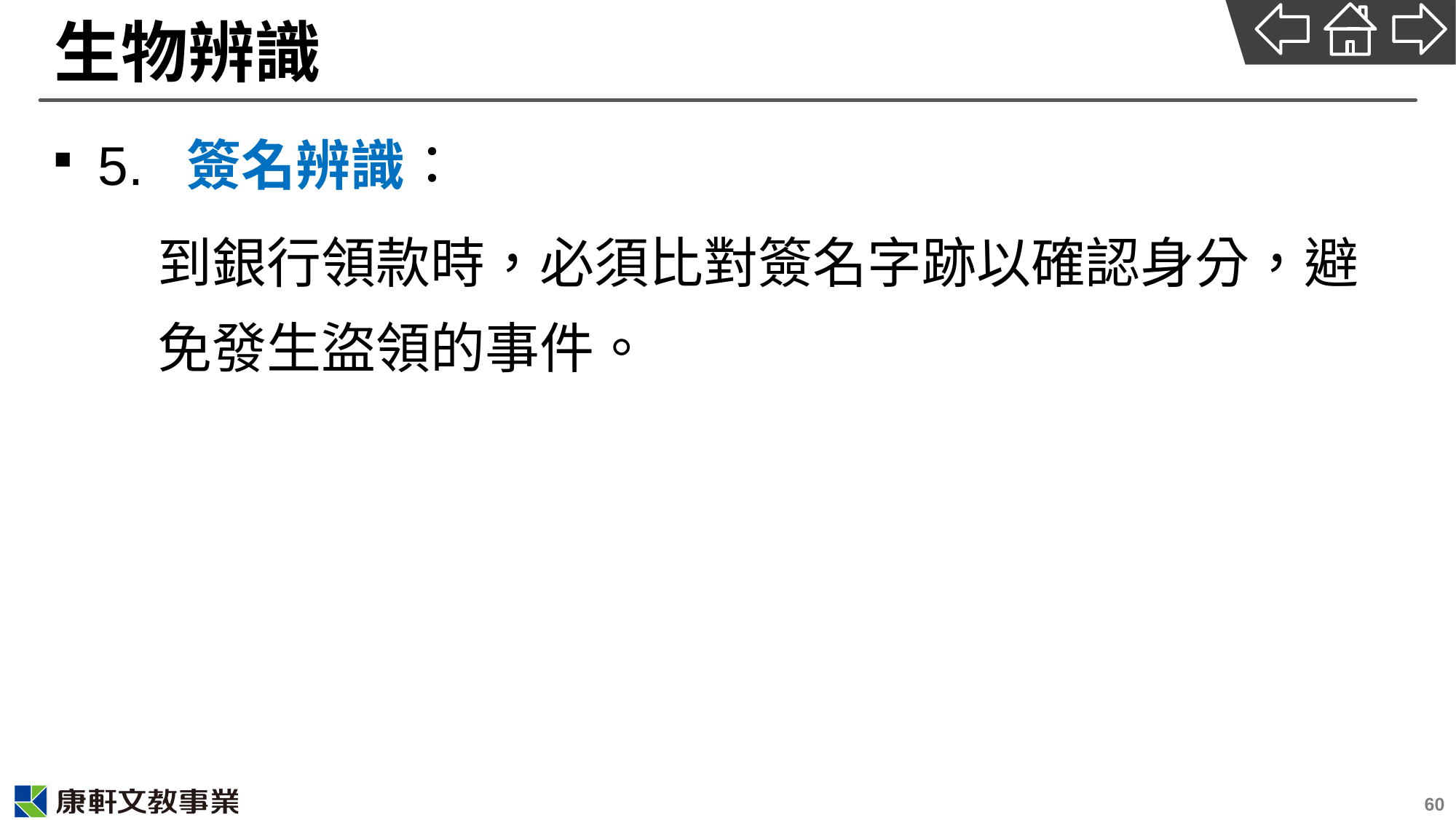

# 生物辨識
5.  簽名辨識：
到銀行領款時，必須比對簽名字跡以確認身分，避免發生盜領的事件。
60